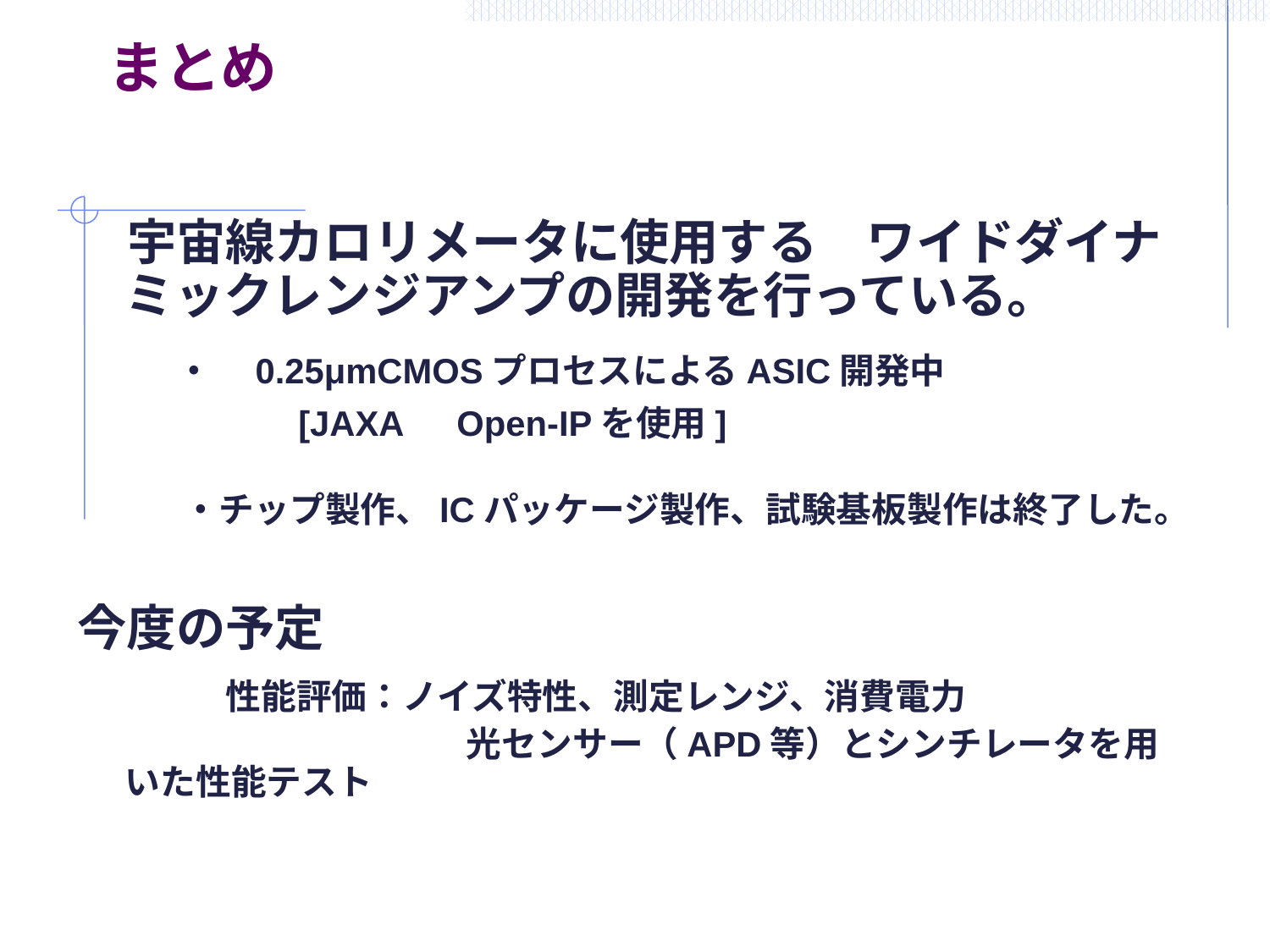

# まとめ
　宇宙線カロリメータに使用する　ワイドダイナミックレンジアンプの開発を行っている。
　　・　0.25μmCMOSプロセスによるASIC開発中
　　　　　　[JAXA　Open-IPを使用]
　　　・チップ製作、ICパッケージ製作、試験基板製作は終了した。

今度の予定
　　　性能評価：ノイズ特性、測定レンジ、消費電力
　　　　　　　　　　　光センサー（APD等）とシンチレータを用いた性能テスト